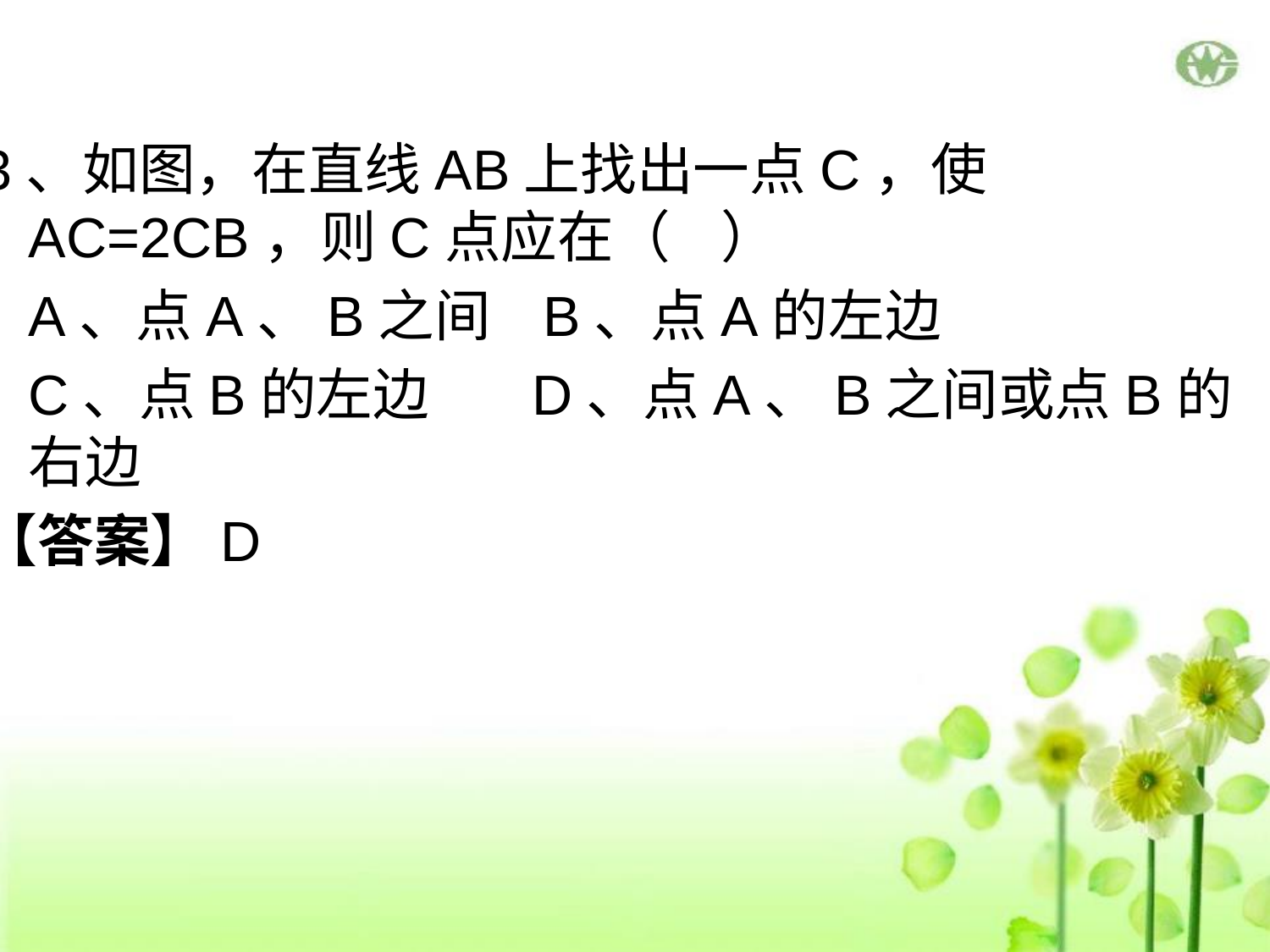

3、如图，在直线AB上找出一点C，使AC=2CB，则C点应在（    ）
   A、点A、B之间   B、点A的左边
   C、点B的左边       D、点A、B之间或点B的右边
【答案】D